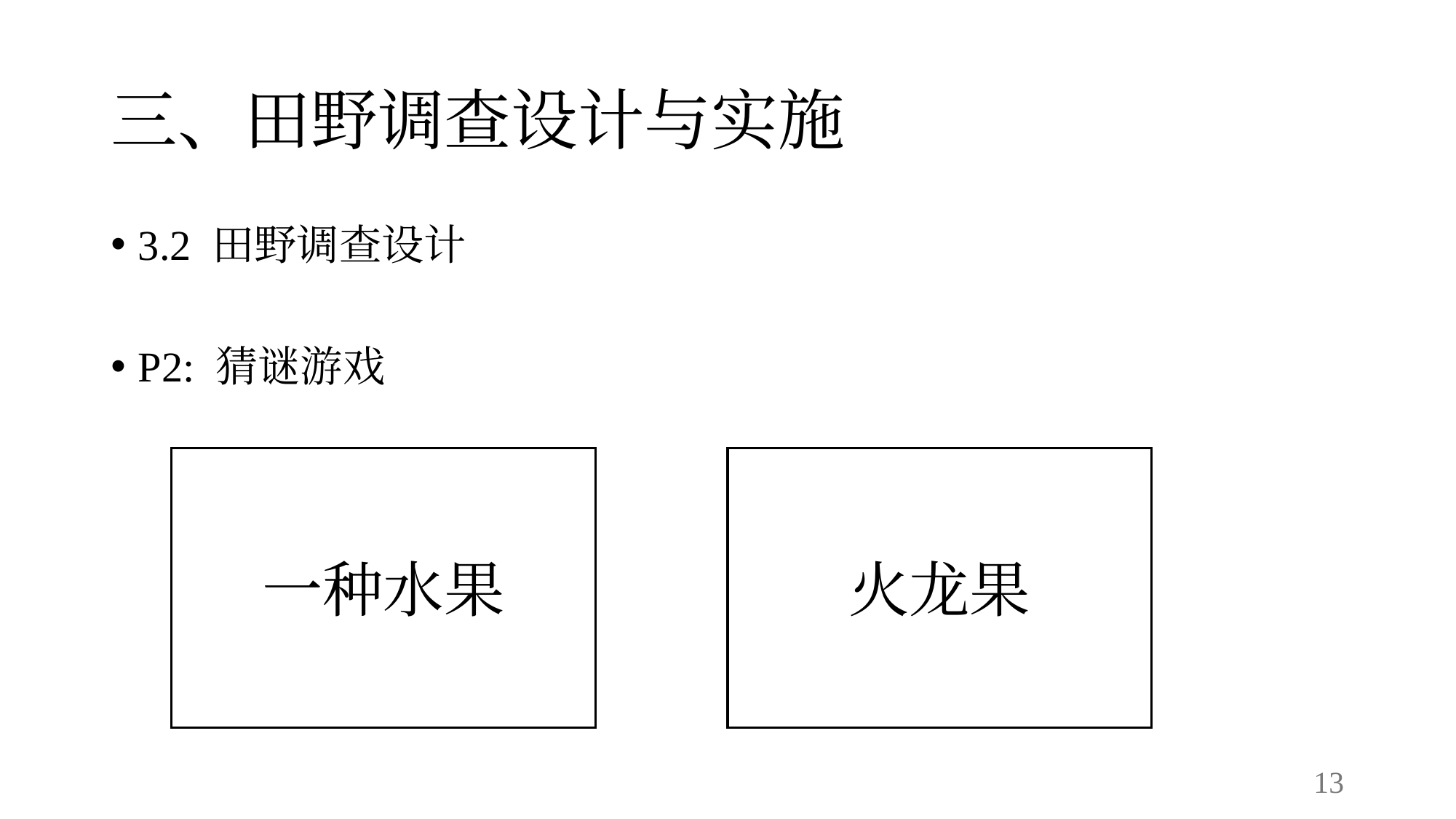

# 三、田野调查设计与实施
3.2 田野调查设计

P2: 猜谜游戏
火龙果
一种水果
13